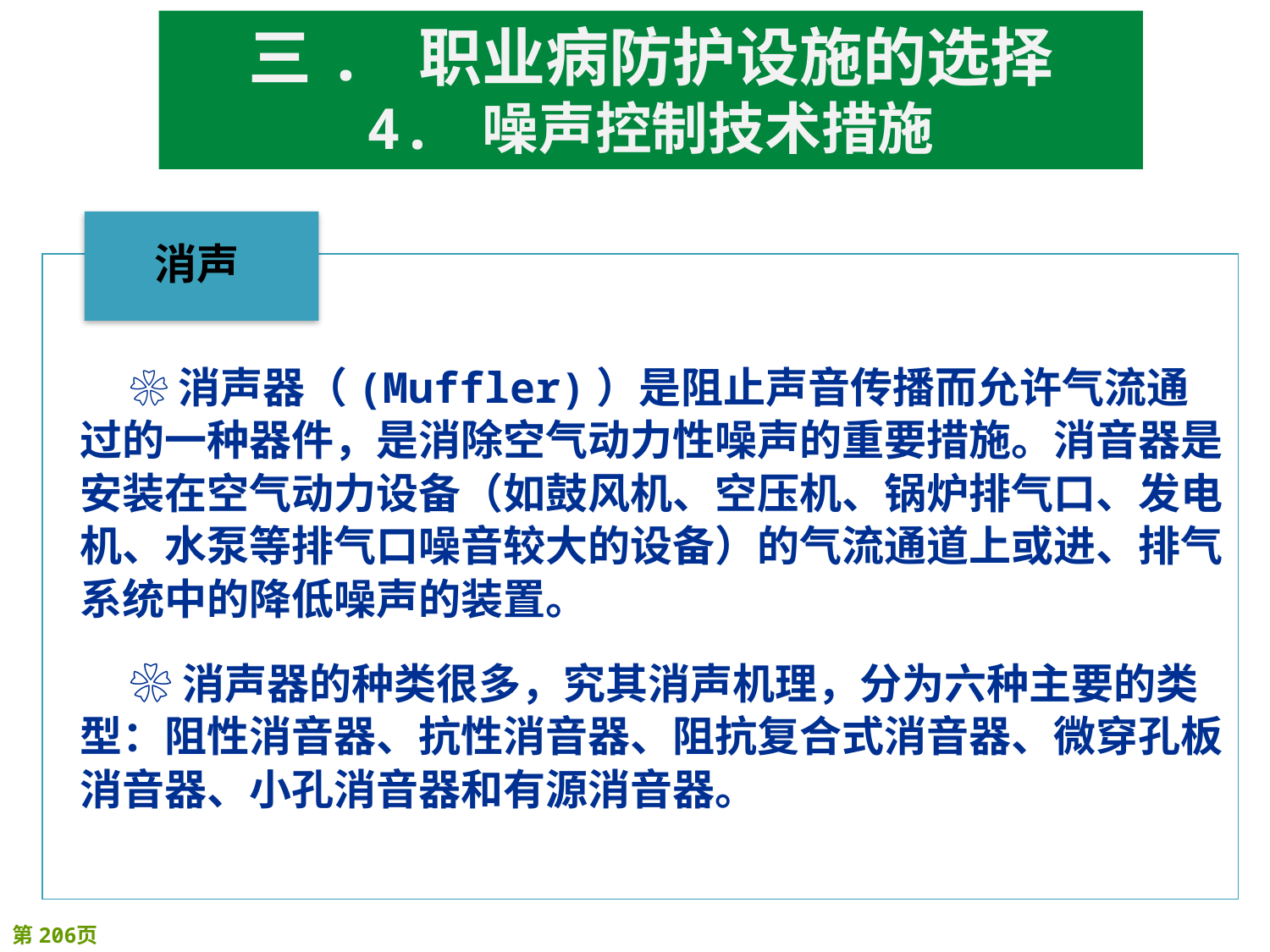

三. 职业病防护设施的选择
4. 噪声控制技术措施
消声

❀消声器（(Muffler)）是阻止声音传播而允许气流通过的一种器件，是消除空气动力性噪声的重要措施。消音器是安装在空气动力设备（如鼓风机、空压机、锅炉排气口、发电机、水泵等排气口噪音较大的设备）的气流通道上或进、排气系统中的降低噪声的装置。
❀消声器的种类很多，究其消声机理，分为六种主要的类型：阻性消音器、抗性消音器、阻抗复合式消音器、微穿孔板消音器、小孔消音器和有源消音器。